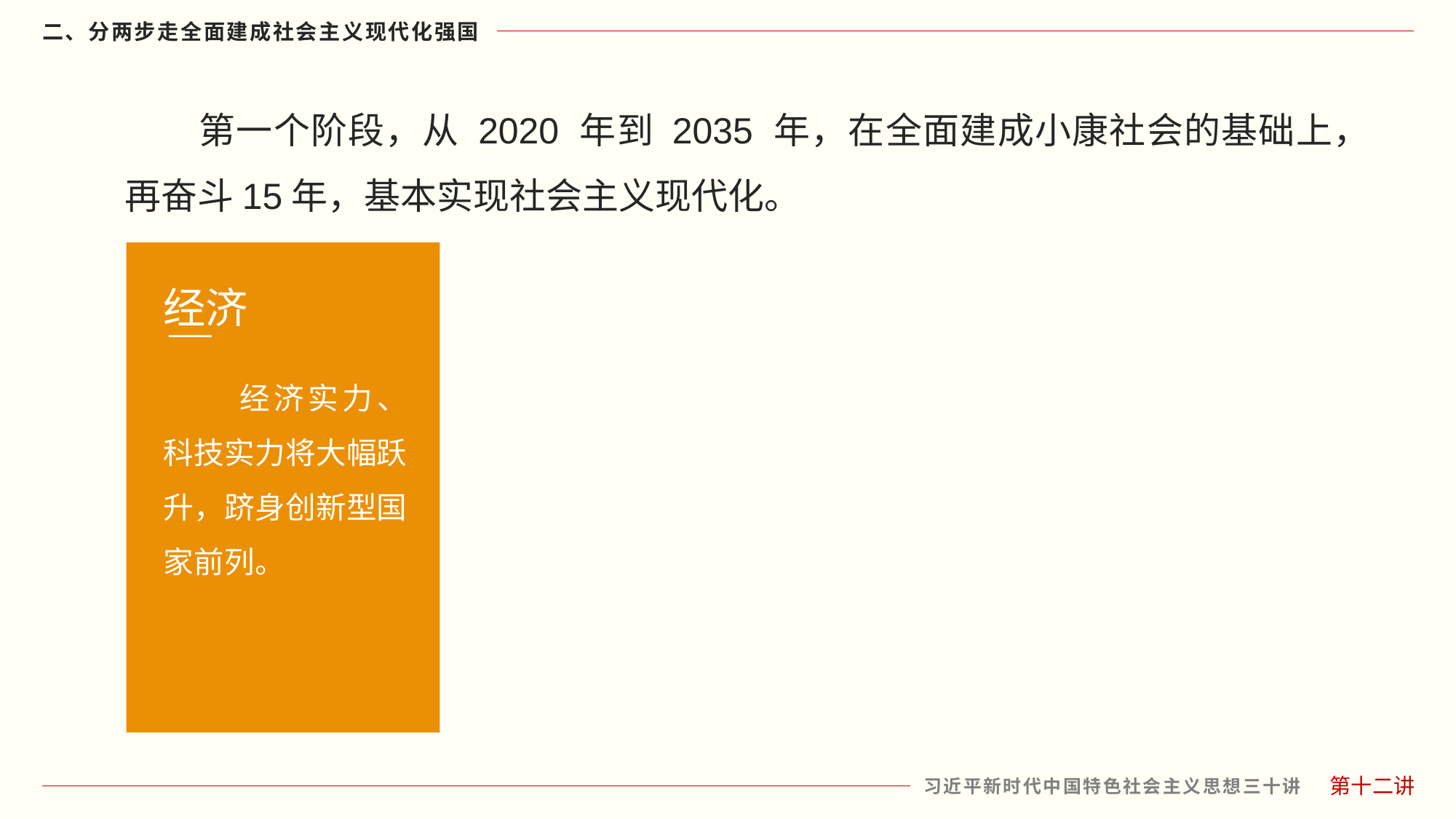

第一个阶段，从 2020 年到 2035 年，在全面建成小康社会的基础上，再奋斗15年，基本实现社会主义现代化。

经济

 经济实力、科技实力将大幅跃升，跻身创新型国家前列。